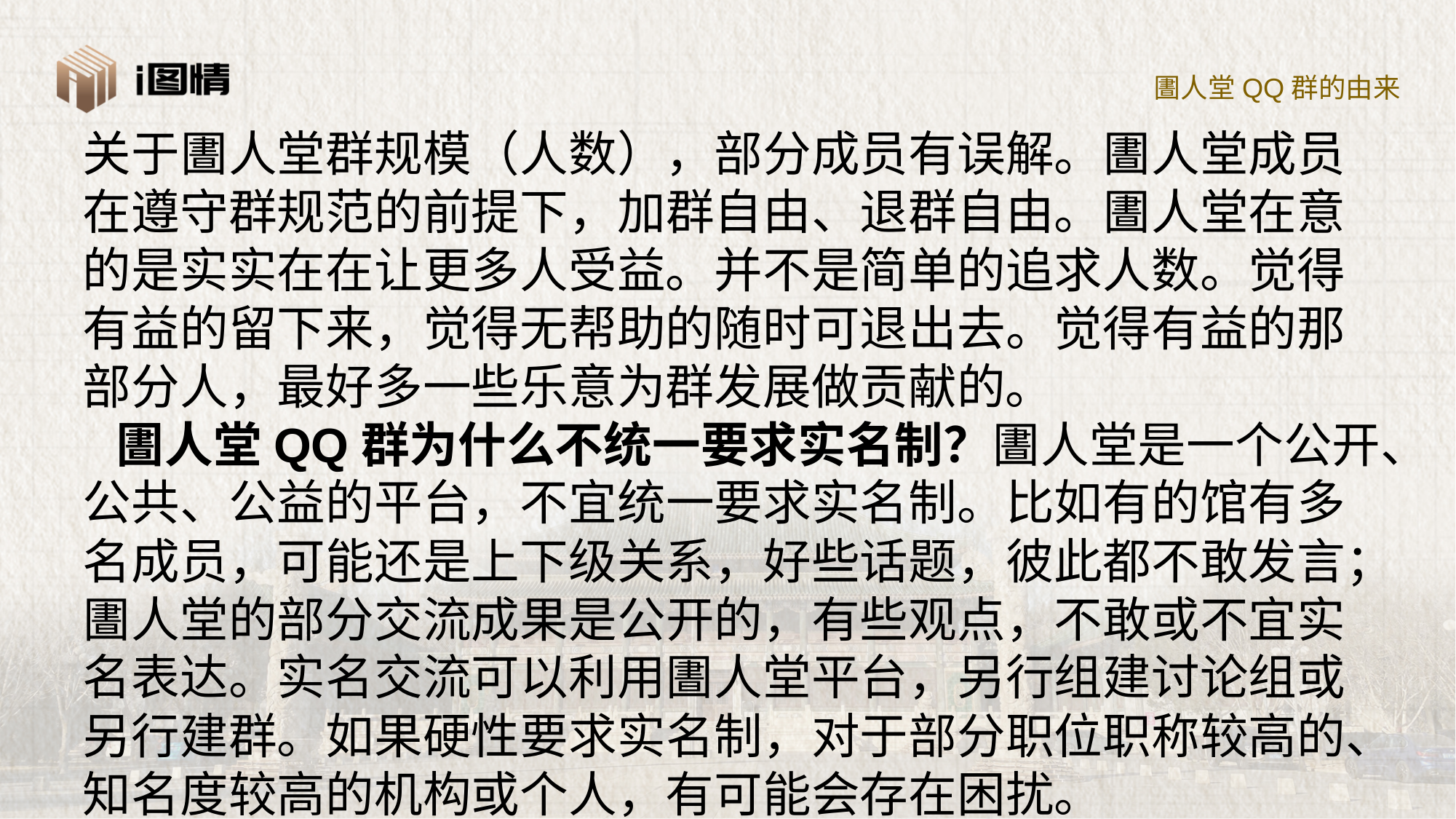

圕人堂QQ群的由来
关于圕人堂群规模（人数），部分成员有误解。圕人堂成员在遵守群规范的前提下，加群自由、退群自由。圕人堂在意的是实实在在让更多人受益。并不是简单的追求人数。觉得有益的留下来，觉得无帮助的随时可退出去。觉得有益的那部分人，最好多一些乐意为群发展做贡献的。
  圕人堂QQ群为什么不统一要求实名制？圕人堂是一个公开、公共、公益的平台，不宜统一要求实名制。比如有的馆有多名成员，可能还是上下级关系，好些话题，彼此都不敢发言；圕人堂的部分交流成果是公开的，有些观点，不敢或不宜实名表达。实名交流可以利用圕人堂平台，另行组建讨论组或另行建群。如果硬性要求实名制，对于部分职位职称较高的、知名度较高的机构或个人，有可能会存在困扰。
13